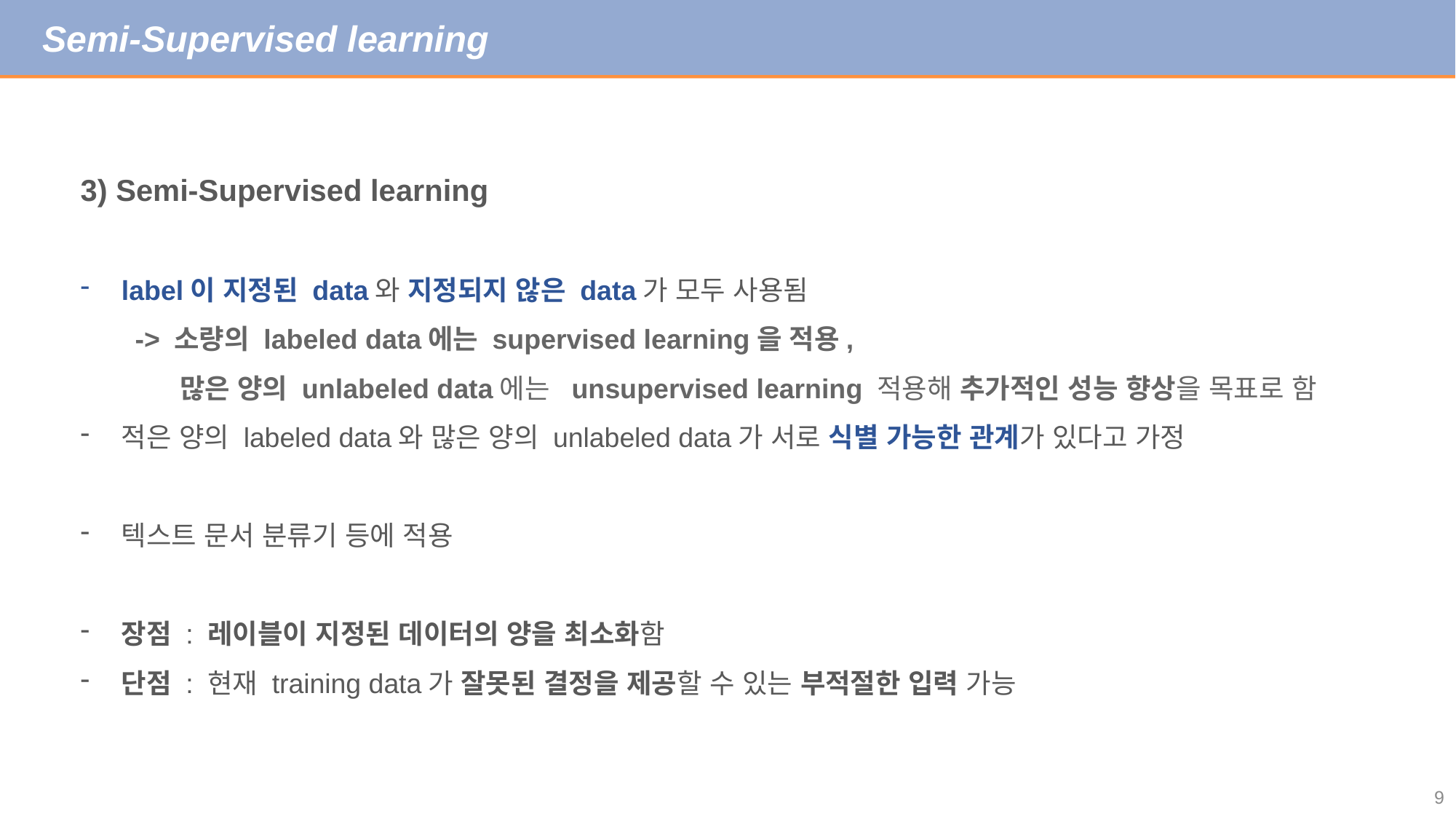

Semi-Supervised learning
3) Semi-Supervised learning

label이 지정된 data와 지정되지 않은 data가 모두 사용됨
-> 소량의 labeled data에는 supervised learning을 적용,
     많은 양의 unlabeled data에는  unsupervised learning 적용해 추가적인 성능 향상을 목표로 함
적은 양의 labeled data와 많은 양의 unlabeled data가 서로 식별 가능한 관계가 있다고 가정

텍스트 문서 분류기 등에 적용

장점 : 레이블이 지정된 데이터의 양을 최소화함
단점 : 현재 training data가 잘못된 결정을 제공할 수 있는 부적절한 입력 가능
9